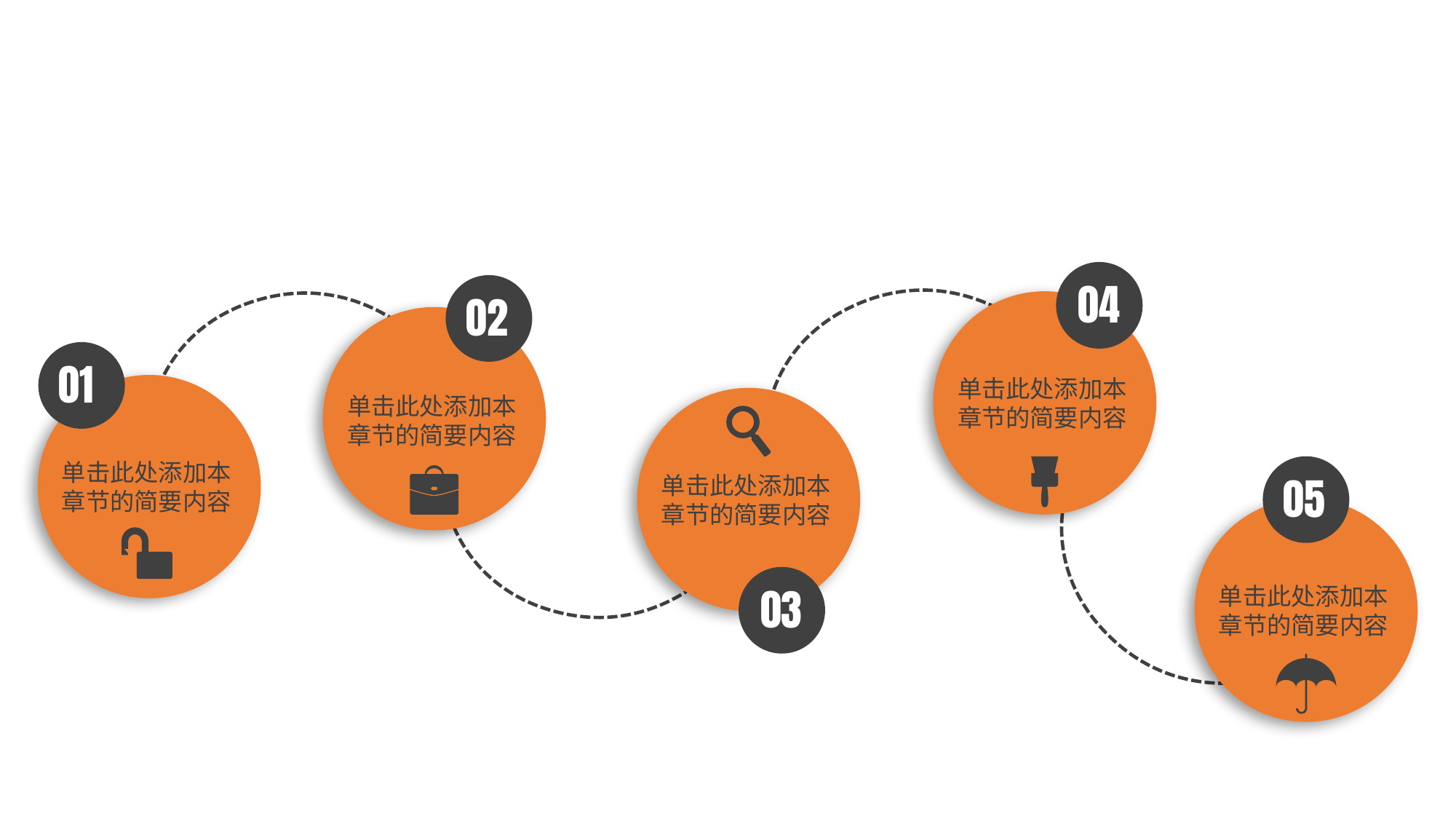

04

02

01
单击此处添加本章节的简要内容

单击此处添加本章节的简要内容

单击此处添加本章节的简要内容

05

单击此处添加本章节的简要内容

03
单击此处添加本章节的简要内容